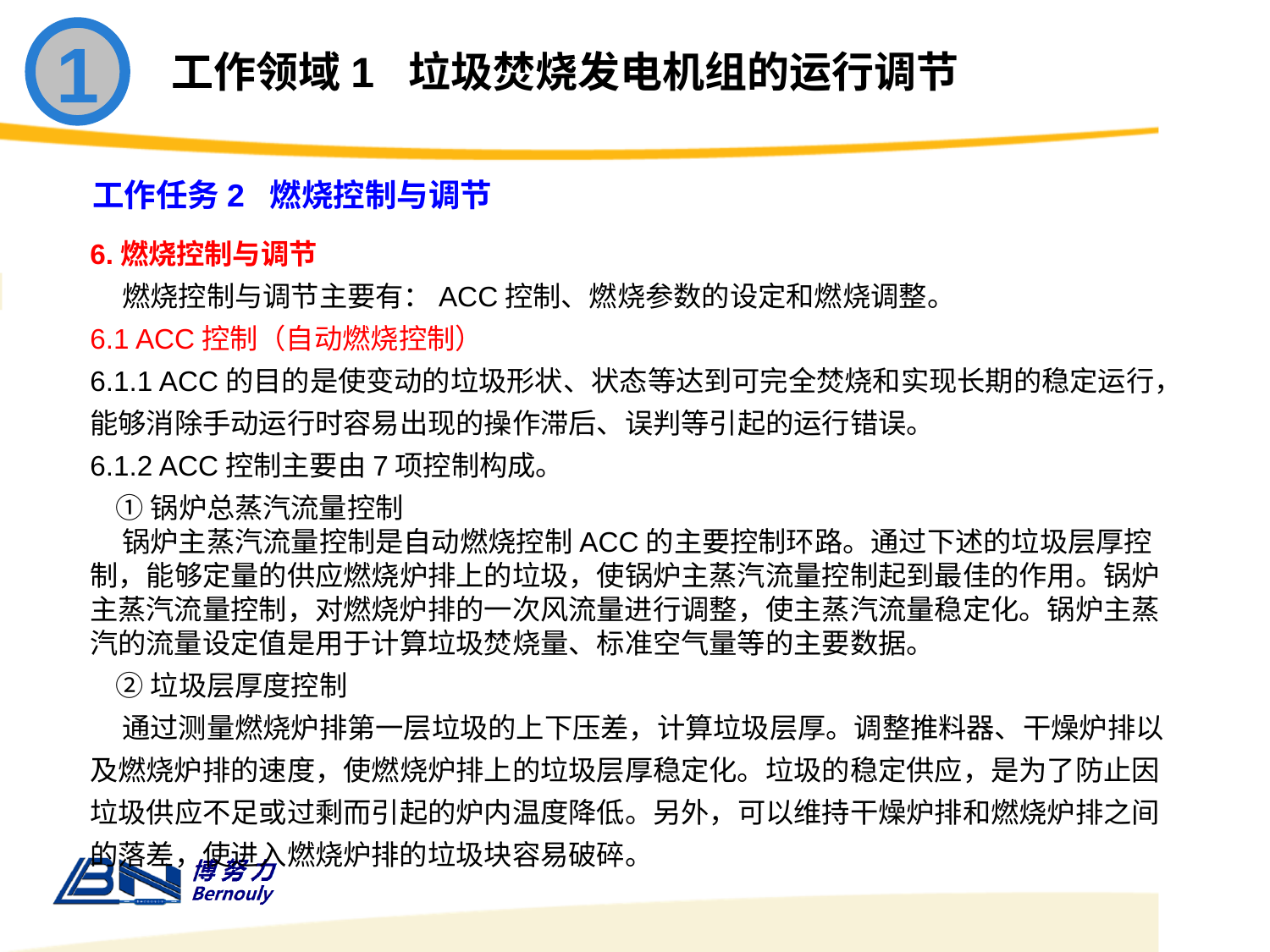

1
工作领域1  垃圾焚烧发电机组的运行调节
工作任务2  燃烧控制与调节
6.燃烧控制与调节
    燃烧控制与调节主要有：ACC控制、燃烧参数的设定和燃烧调整。
6.1 ACC控制（自动燃烧控制）
6.1.1 ACC的目的是使变动的垃圾形状、状态等达到可完全焚烧和实现长期的稳定运行，能够消除手动运行时容易出现的操作滞后、误判等引起的运行错误。
6.1.2 ACC控制主要由7项控制构成。
    ①锅炉总蒸汽流量控制
    锅炉主蒸汽流量控制是自动燃烧控制ACC的主要控制环路。通过下述的垃圾层厚控制，能够定量的供应燃烧炉排上的垃圾，使锅炉主蒸汽流量控制起到最佳的作用。锅炉主蒸汽流量控制，对燃烧炉排的一次风流量进行调整，使主蒸汽流量稳定化。锅炉主蒸汽的流量设定值是用于计算垃圾焚烧量、标准空气量等的主要数据。
    ②垃圾层厚度控制
    通过测量燃烧炉排第一层垃圾的上下压差，计算垃圾层厚。调整推料器、干燥炉排以及燃烧炉排的速度，使燃烧炉排上的垃圾层厚稳定化。垃圾的稳定供应，是为了防止因垃圾供应不足或过剩而引起的炉内温度降低。另外，可以维持干燥炉排和燃烧炉排之间的落差，使进入燃烧炉排的垃圾块容易破碎。